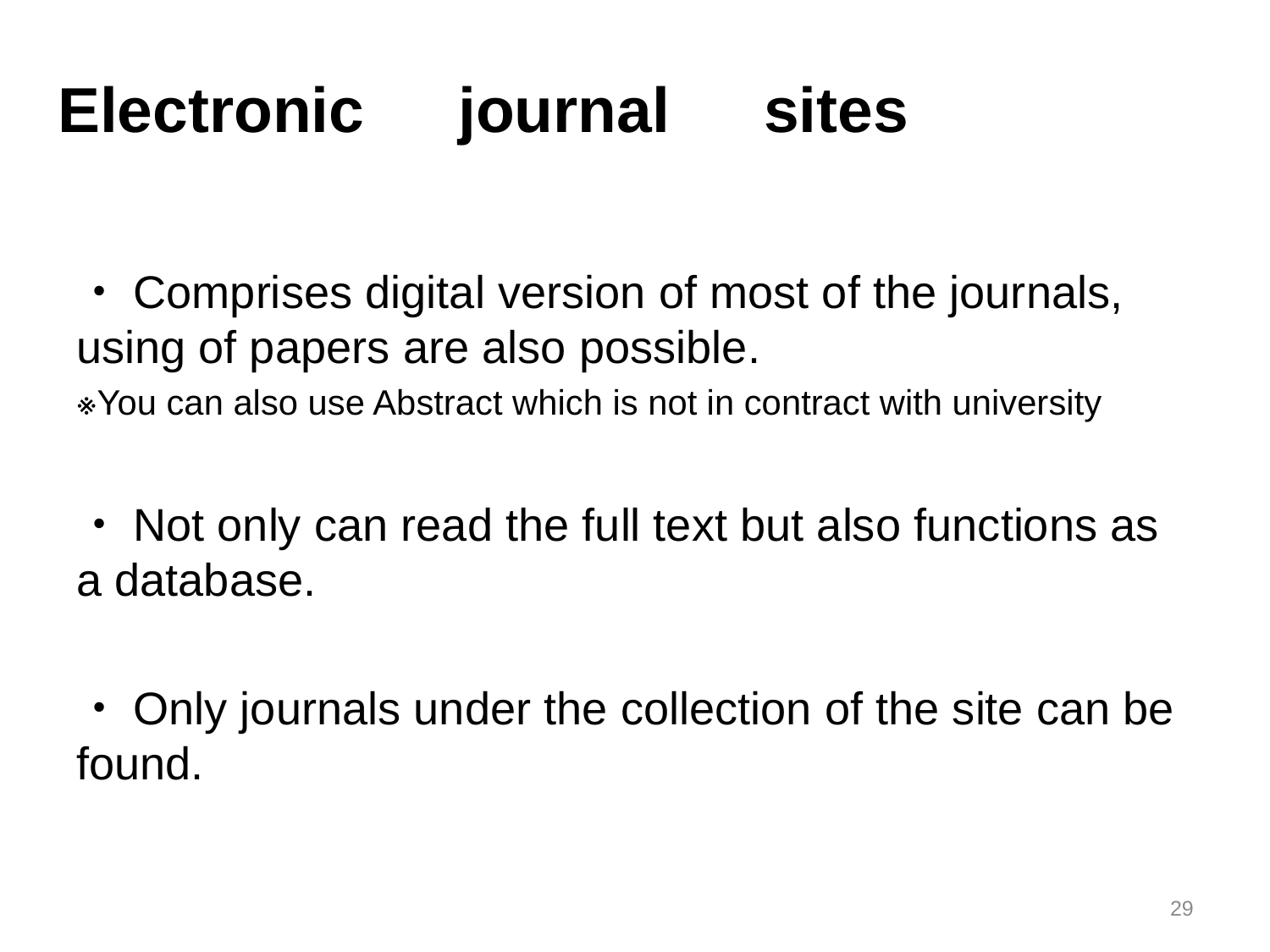

Electronic　journal　sites
・Comprises digital version of most of the journals, using of papers are also possible.
※You can also use Abstract which is not in contract with university

・Not only can read the full text but also functions as a database.

・Only journals under the collection of the site can be found.
29